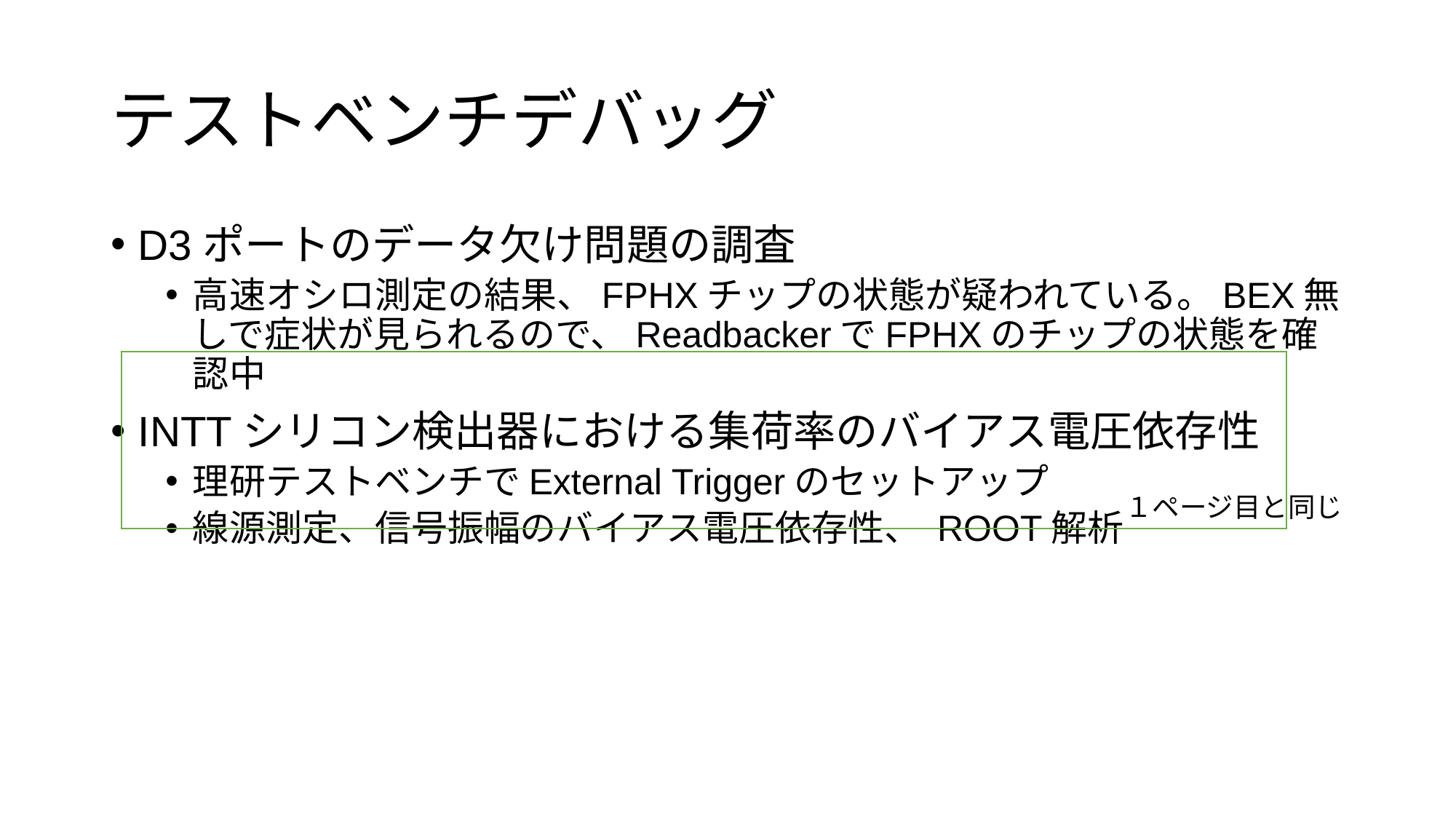

# テストベンチデバッグ
D3ポートのデータ欠け問題の調査
高速オシロ測定の結果、FPHXチップの状態が疑われている。BEX無しで症状が見られるので、ReadbackerでFPHXのチップの状態を確認中
INTTシリコン検出器における集荷率のバイアス電圧依存性
理研テストベンチでExternal Triggerのセットアップ
線源測定、信号振幅のバイアス電圧依存性、 ROOT解析

１ページ目と同じ